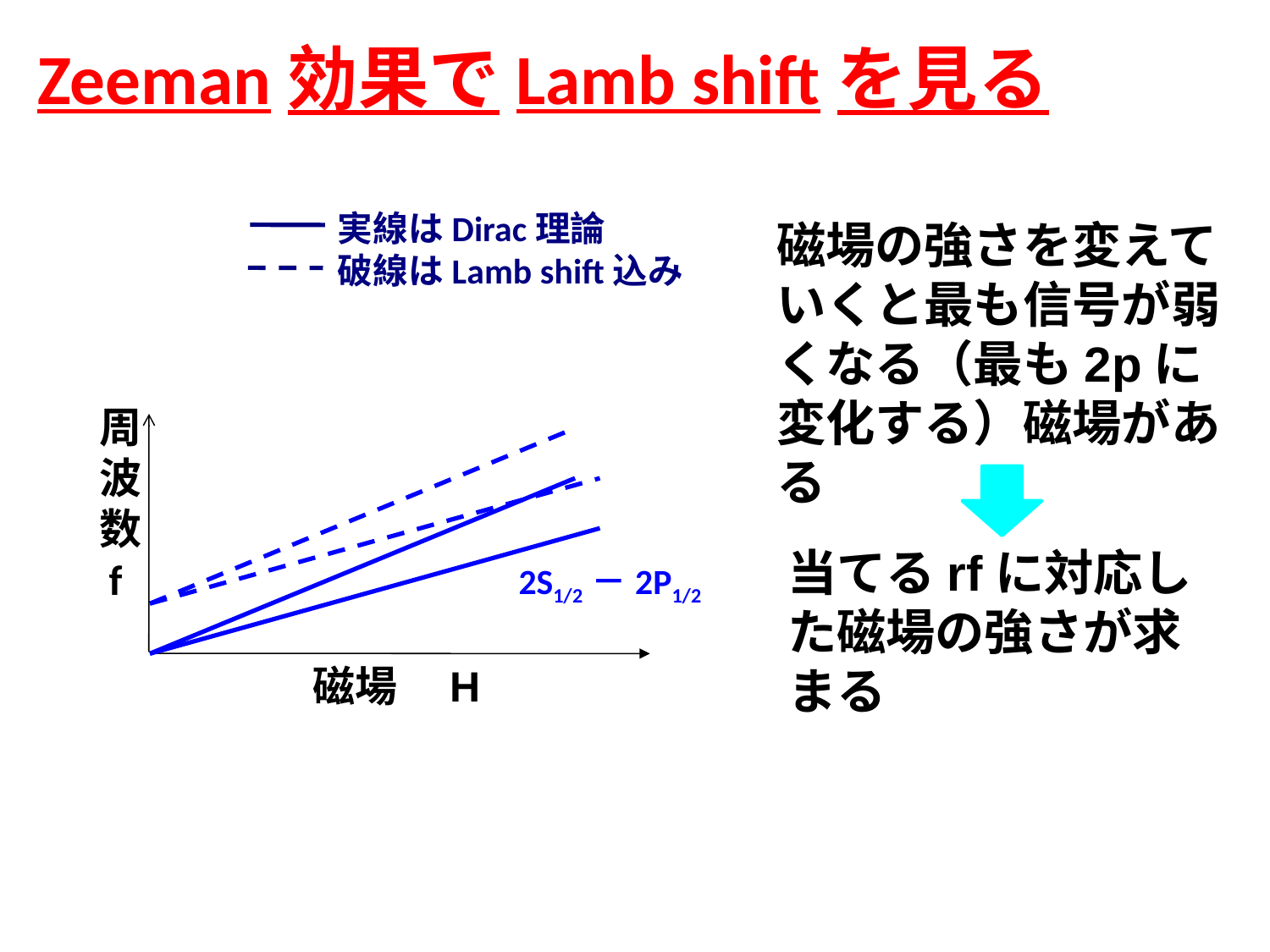

Zeeman効果でLamb shiftを見る
実線はDirac理論
破線はLamb shift込み
磁場の強さを変えていくと最も信号が弱くなる（最も2pに変化する）磁場がある

周波数
 f

当てるrfに対応した磁場の強さが求まる
2S1/2－2P1/2

磁場　H